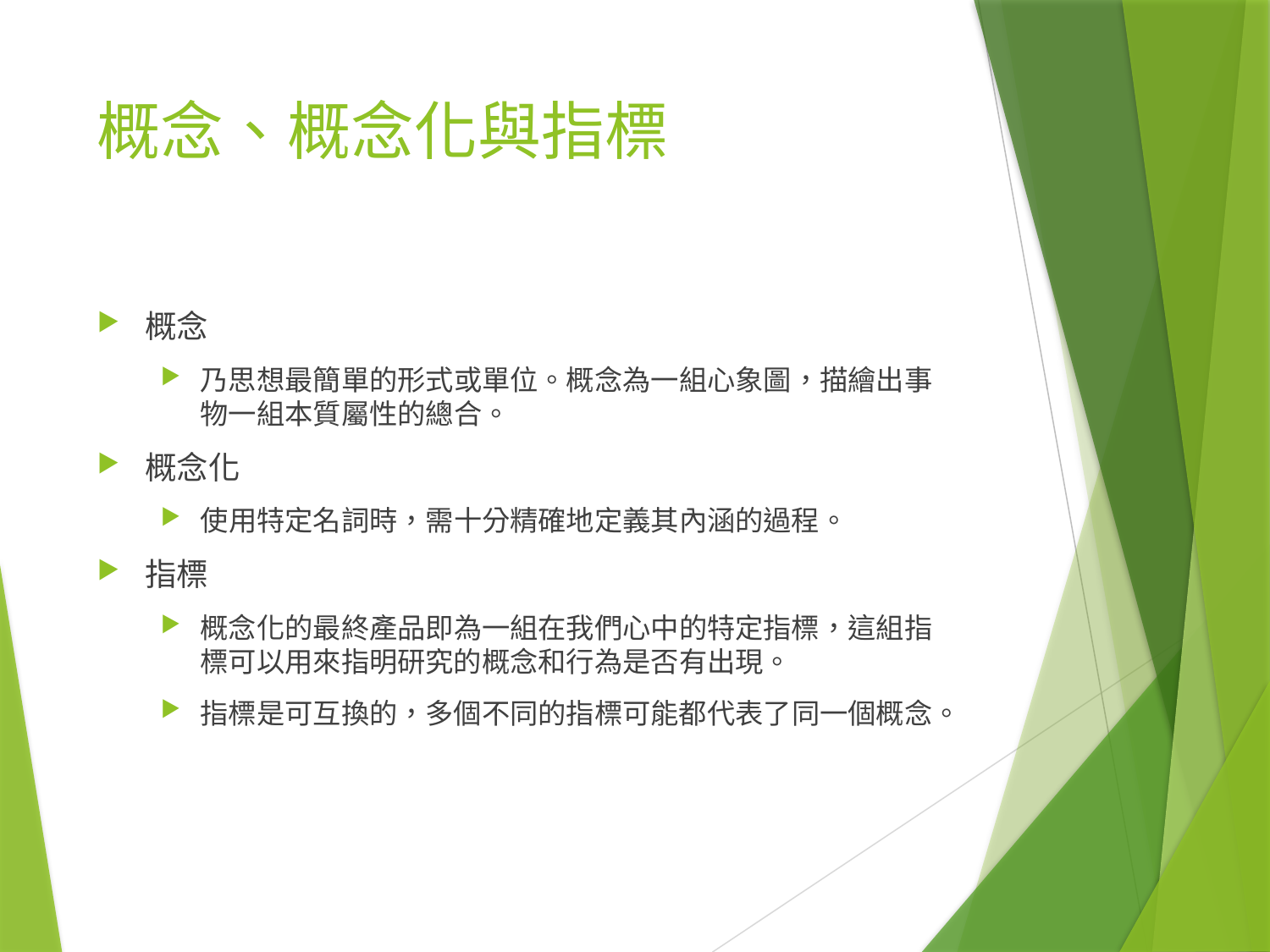

# 概念、概念化與指標
概念
乃思想最簡單的形式或單位。概念為一組心象圖，描繪出事物一組本質屬性的總合。
概念化
使用特定名詞時，需十分精確地定義其內涵的過程。
指標
概念化的最終產品即為一組在我們心中的特定指標，這組指標可以用來指明研究的概念和行為是否有出現。
指標是可互換的，多個不同的指標可能都代表了同一個概念。